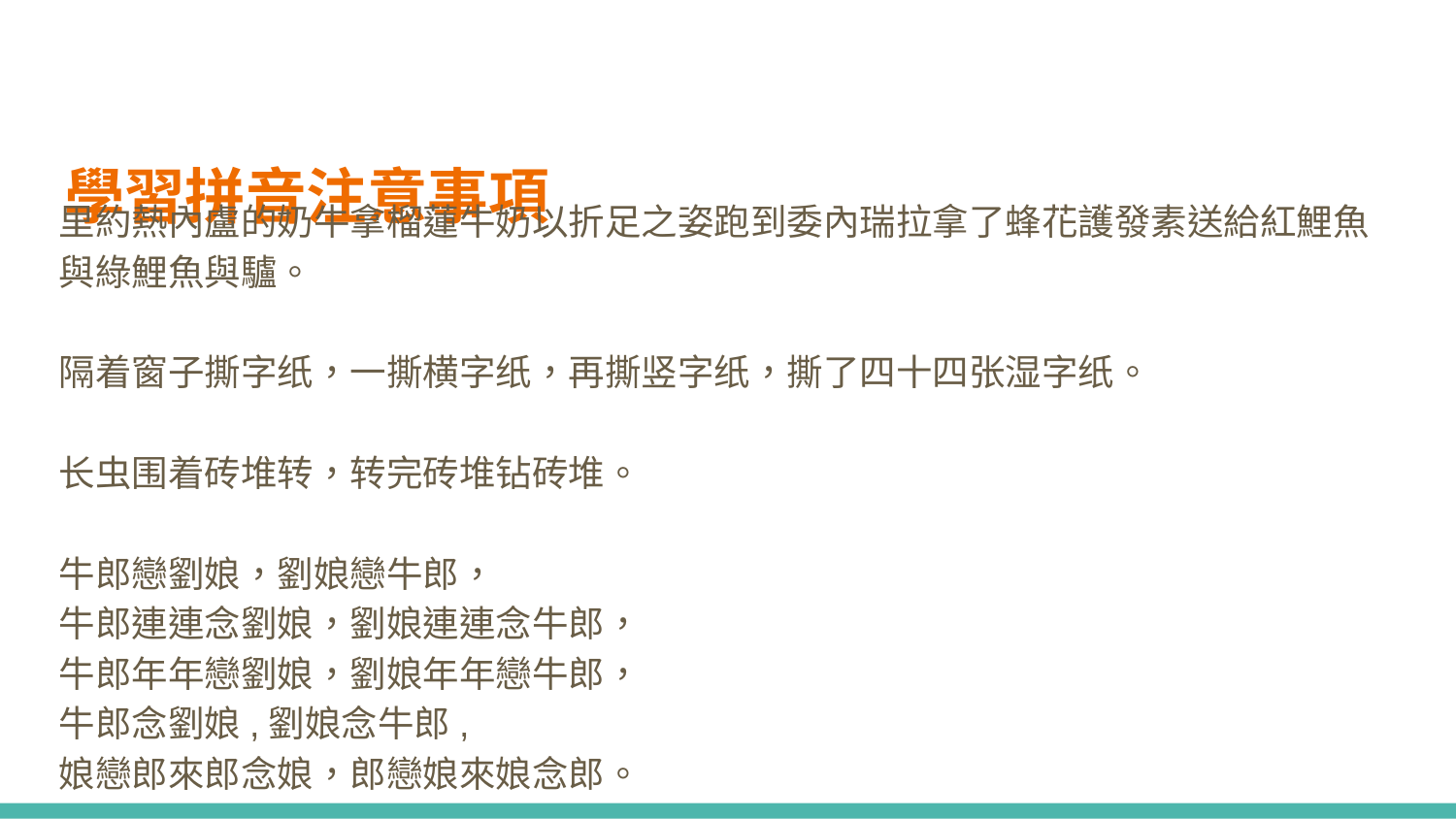

# 學習拼音注意事項
里約熱內盧的奶牛拿榴蓮牛奶以折足之姿跑到委內瑞拉拿了蜂花護發素送給紅鯉魚與綠鯉魚與驢。
隔着窗子撕字纸，一撕横字纸，再撕竖字纸，撕了四十四张湿字纸。
长虫围着砖堆转，转完砖堆钻砖堆。
牛郎戀劉娘，劉娘戀牛郎，
牛郎連連念劉娘，劉娘連連念牛郎，
牛郎年年戀劉娘，劉娘年年戀牛郎，
牛郎念劉娘,劉娘念牛郎,
娘戀郎來郎念娘，郎戀娘來娘念郎。